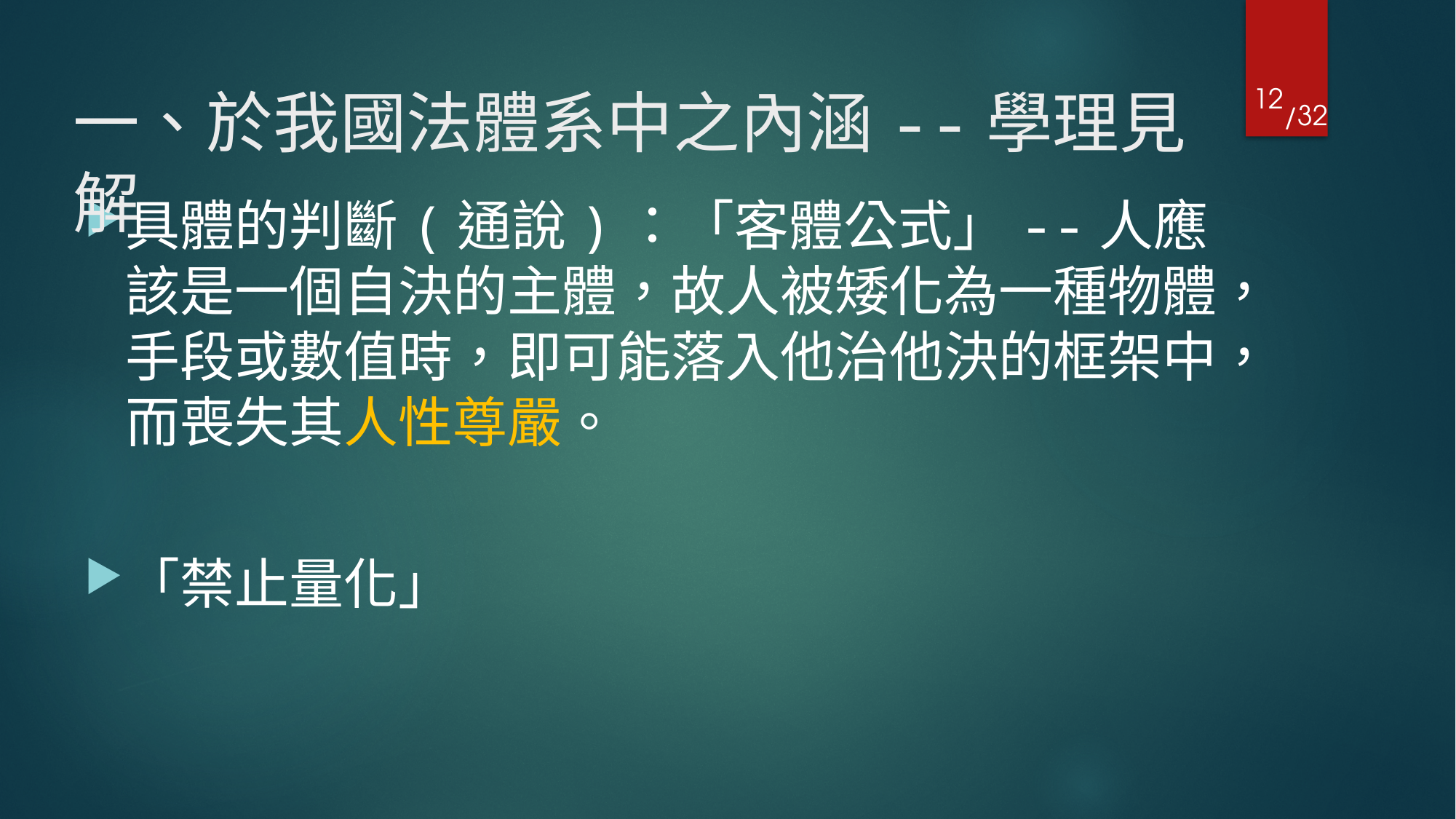

12
# 一、於我國法體系中之內涵--學理見解
具體的判斷(通說)：「客體公式」--人應該是一個自決的主體，故人被矮化為一種物體，手段或數值時，即可能落入他治他決的框架中，而喪失其人性尊嚴。

「禁止量化」